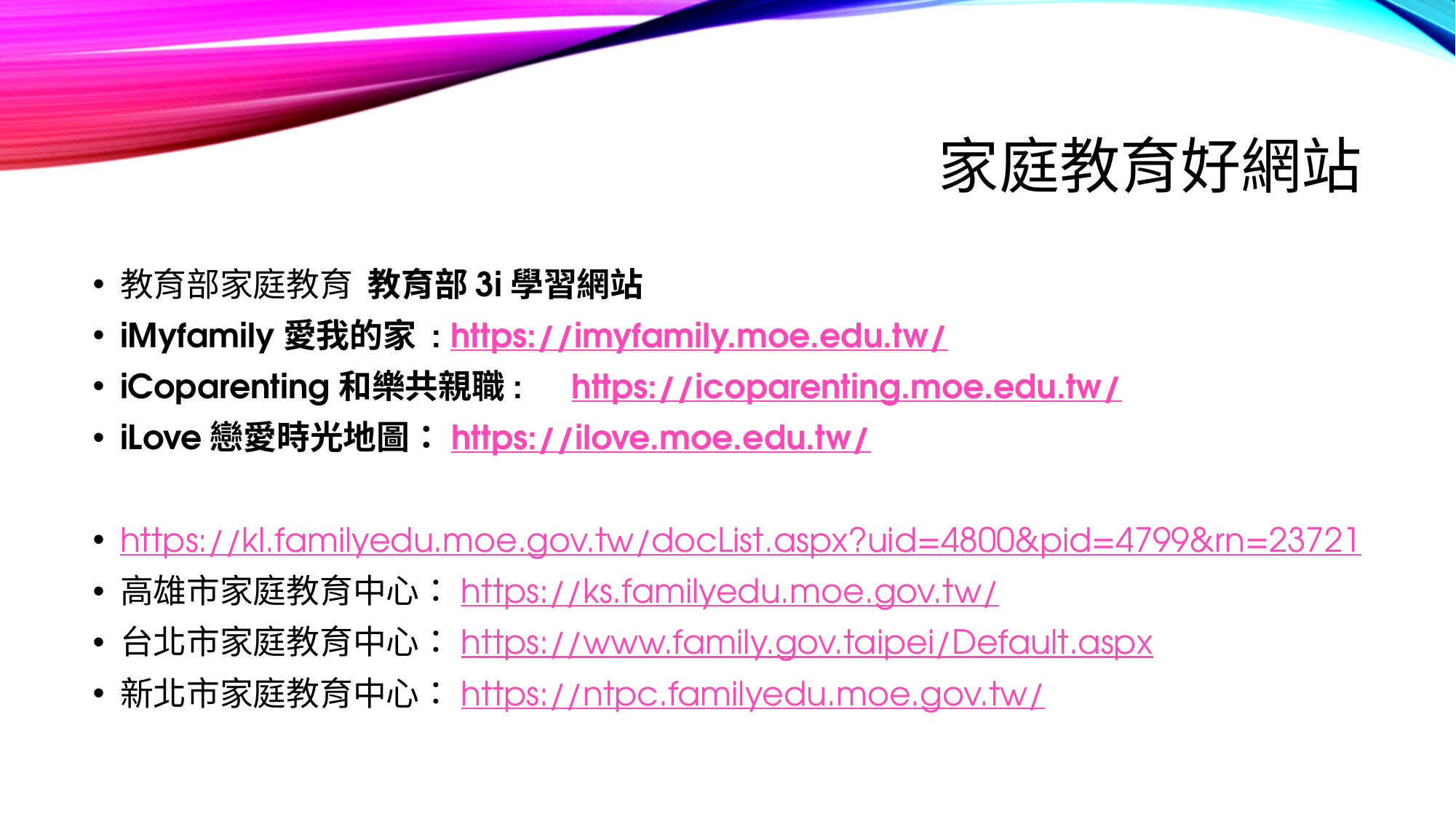

# 家庭教育好網站
教育部家庭教育  教育部3i學習網站
iMyfamily愛我的家 : https://imyfamily.moe.edu.tw/
iCoparenting和樂共親職:　https://icoparenting.moe.edu.tw/
iLove戀愛時光地圖：https://ilove.moe.edu.tw/

https://kl.familyedu.moe.gov.tw/docList.aspx?uid=4800&pid=4799&rn=23721
高雄市家庭教育中心：https://ks.familyedu.moe.gov.tw/
台北市家庭教育中心：https://www.family.gov.taipei/Default.aspx
新北市家庭教育中心：https://ntpc.familyedu.moe.gov.tw/